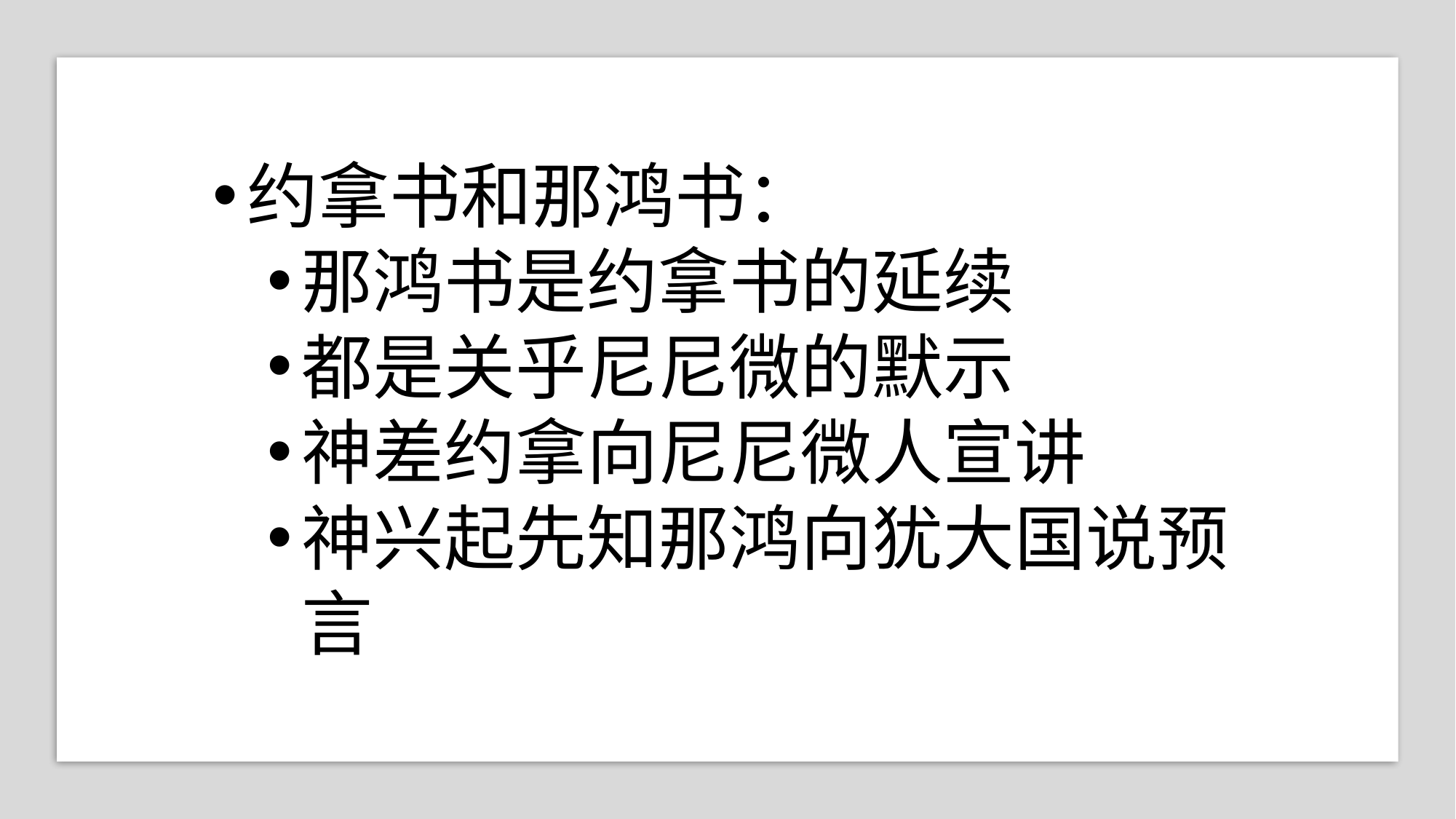

约拿书和那鸿书：
那鸿书是约拿书的延续
都是关乎尼尼微的默示
神差约拿向尼尼微人宣讲
神兴起先知那鸿向犹大国说预言
2